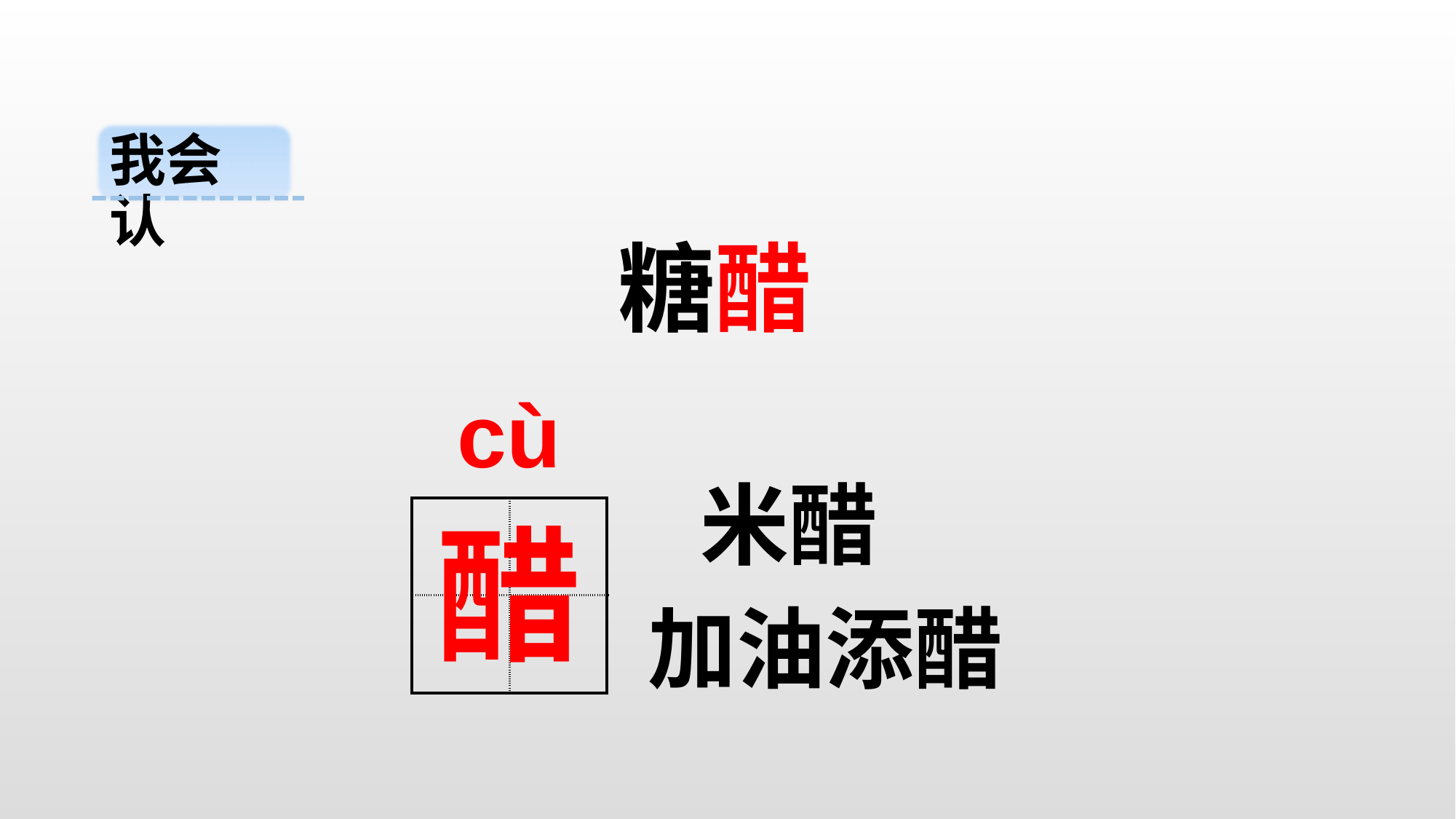

我会认

糖醋
cù
  米醋
|  |  |
| --- | --- |
|  |  |
醋
加油添醋